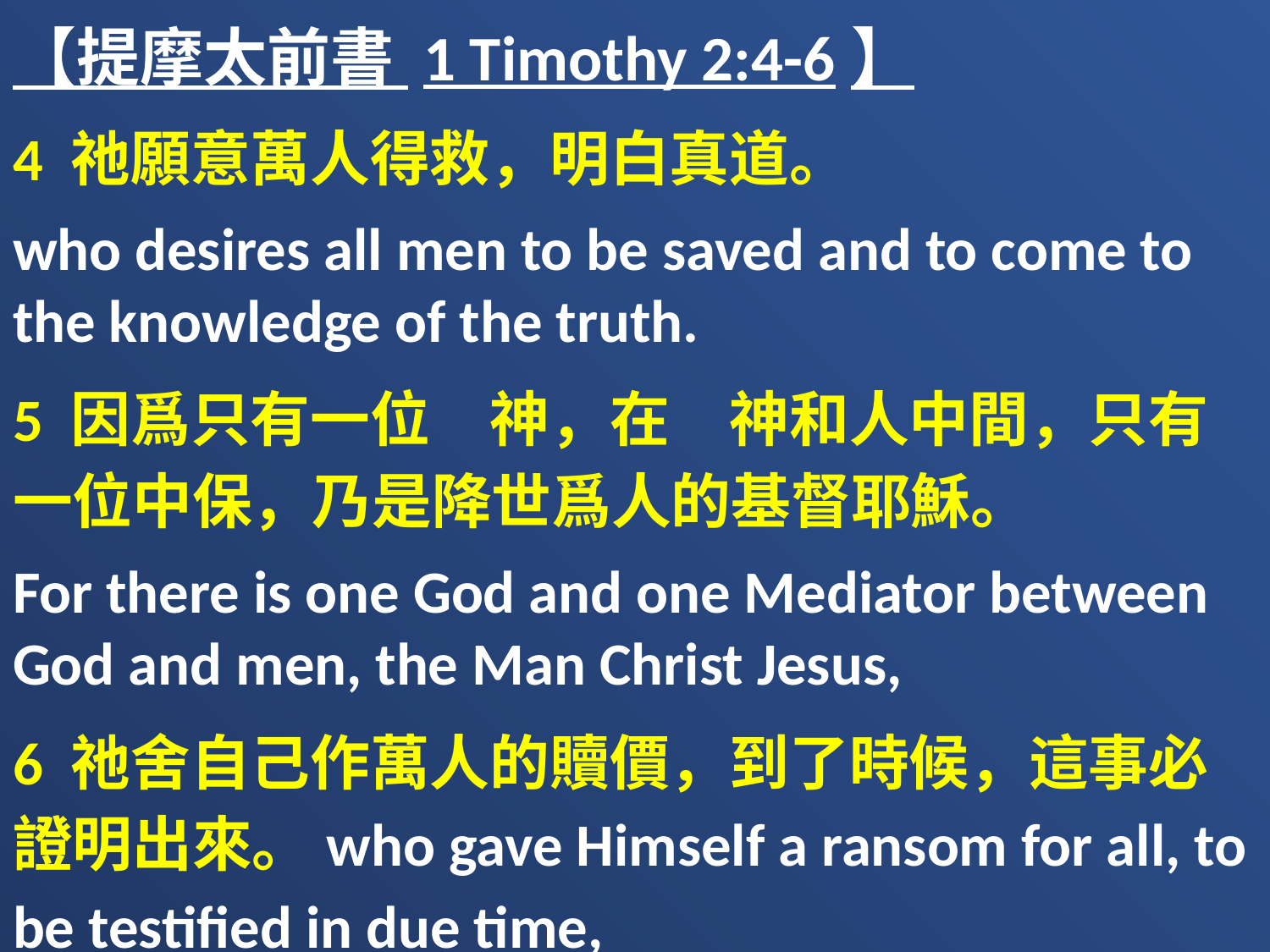

【提摩太前書 1 Timothy 2:4-6】
4 祂願意萬人得救，明白真道。
who desires all men to be saved and to come to the knowledge of the truth.
5 因爲只有一位　神，在　神和人中間，只有一位中保，乃是降世爲人的基督耶穌。
For there is one God and one Mediator between God and men, the Man Christ Jesus,
6 祂舍自己作萬人的贖價，到了時候，這事必證明出來。who gave Himself a ransom for all, to be testified in due time,